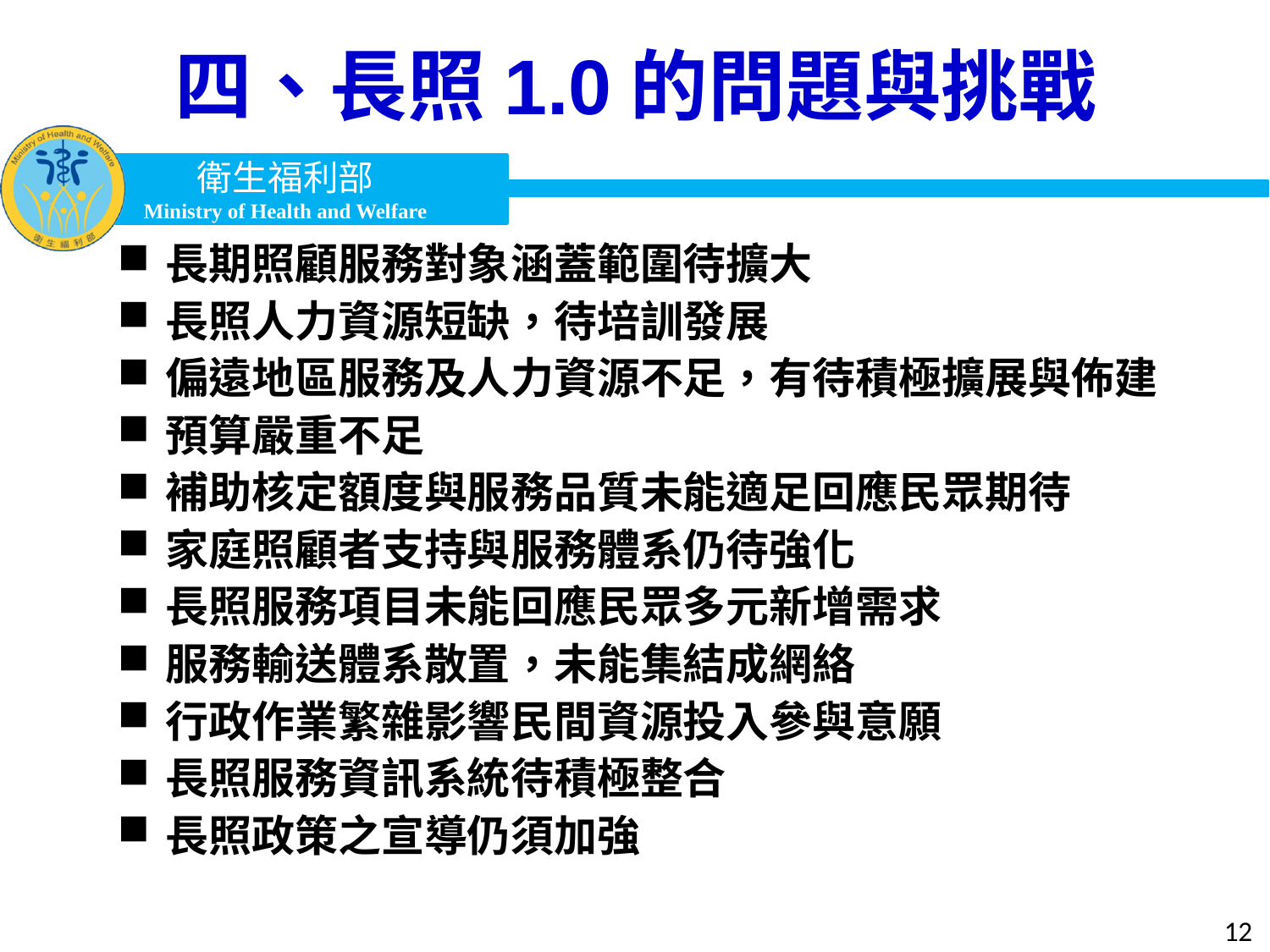

# 四、長照1.0的問題與挑戰
長期照顧服務對象涵蓋範圍待擴大
長照人力資源短缺，待培訓發展
偏遠地區服務及人力資源不足，有待積極擴展與佈建
預算嚴重不足
補助核定額度與服務品質未能適足回應民眾期待
家庭照顧者支持與服務體系仍待強化
長照服務項目未能回應民眾多元新增需求
服務輸送體系散置，未能集結成網絡
行政作業繁雜影響民間資源投入參與意願
長照服務資訊系統待積極整合
長照政策之宣導仍須加強
12